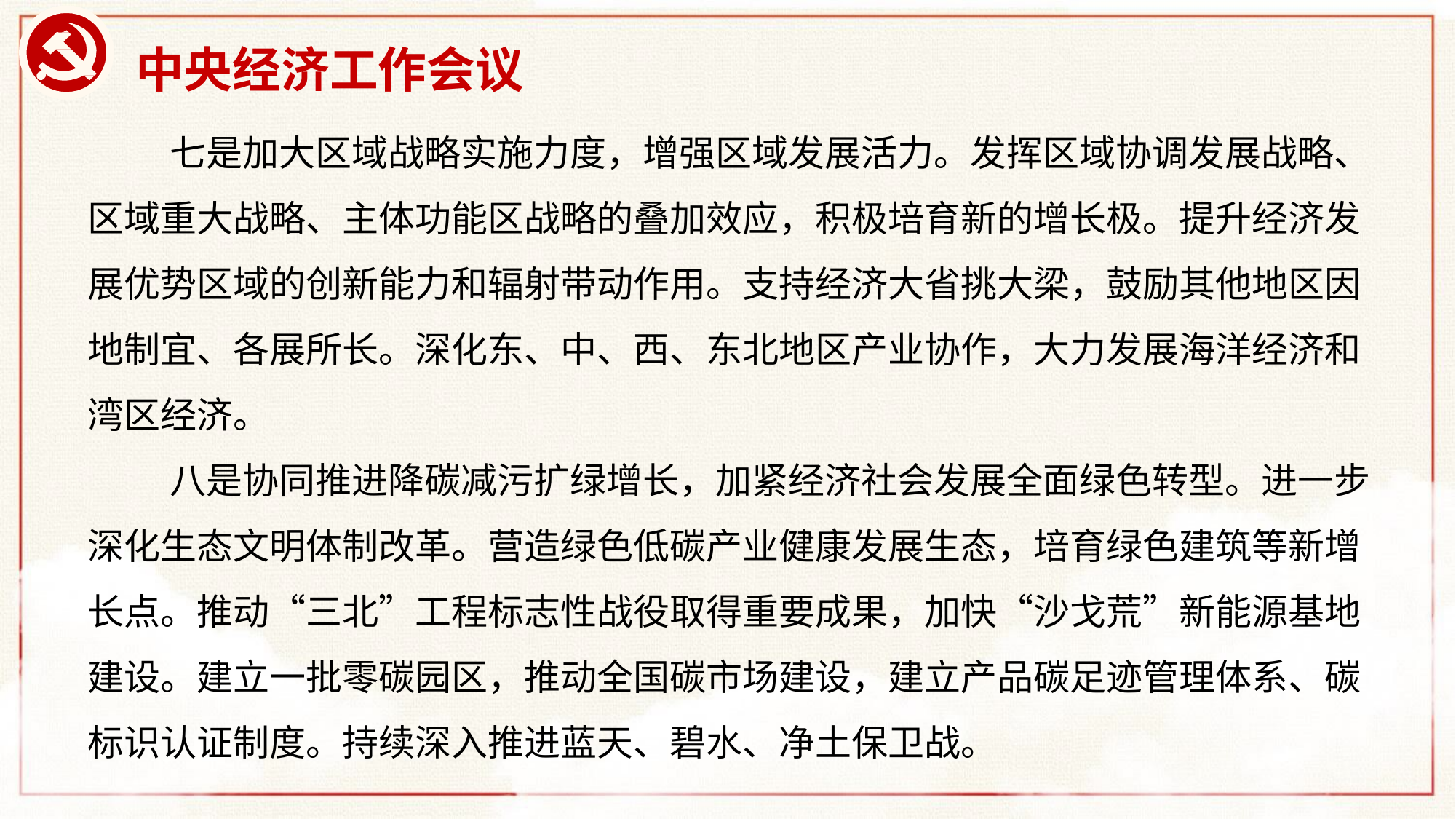

中央经济工作会议
         七是加大区域战略实施力度，增强区域发展活力。发挥区域协调发展战略、区域重大战略、主体功能区战略的叠加效应，积极培育新的增长极。提升经济发展优势区域的创新能力和辐射带动作用。支持经济大省挑大梁，鼓励其他地区因地制宜、各展所长。深化东、中、西、东北地区产业协作，大力发展海洋经济和湾区经济。
         八是协同推进降碳减污扩绿增长，加紧经济社会发展全面绿色转型。进一步深化生态文明体制改革。营造绿色低碳产业健康发展生态，培育绿色建筑等新增长点。推动“三北”工程标志性战役取得重要成果，加快“沙戈荒”新能源基地建设。建立一批零碳园区，推动全国碳市场建设，建立产品碳足迹管理体系、碳标识认证制度。持续深入推进蓝天、碧水、净土保卫战。